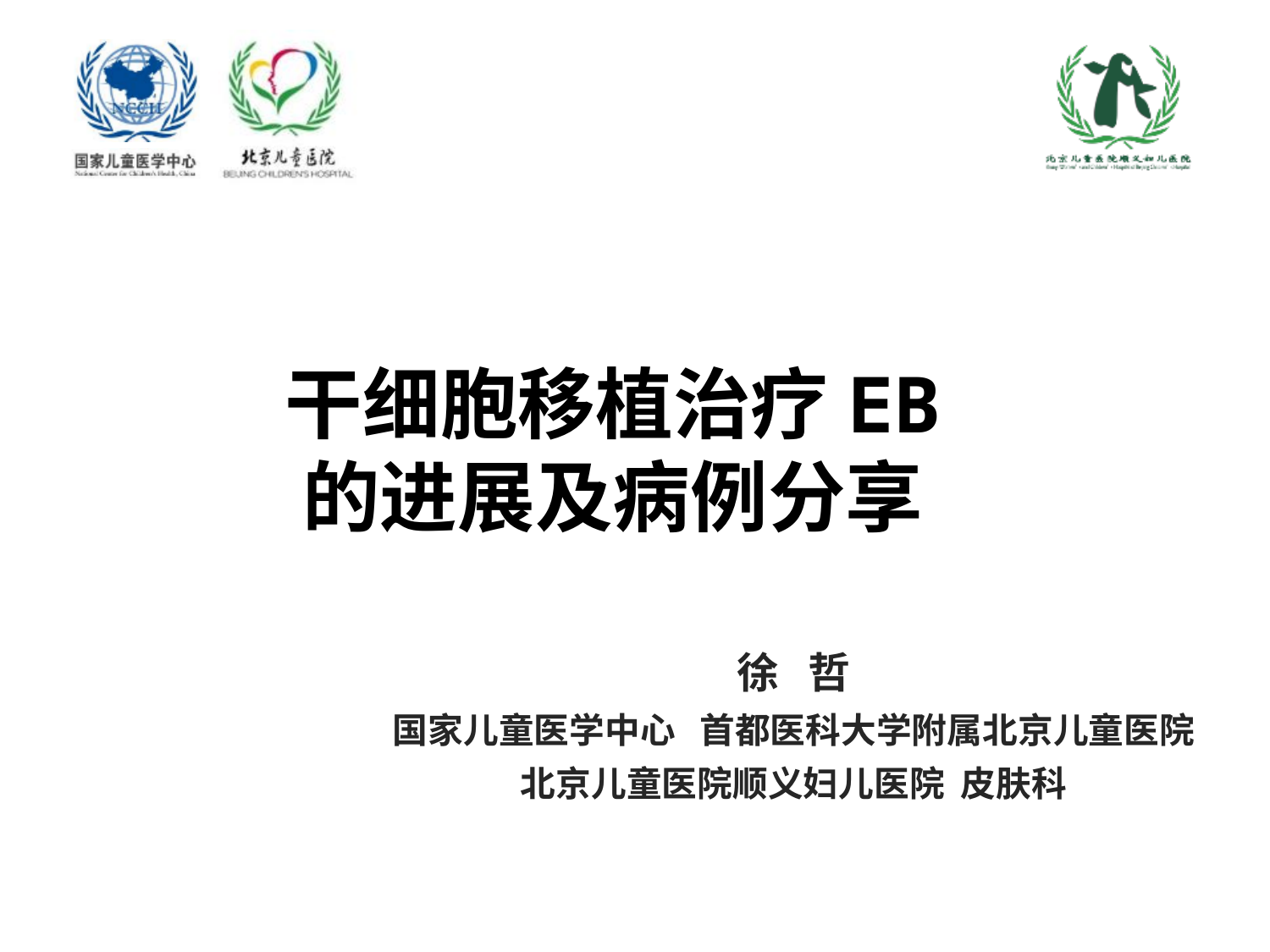

干细胞移植治疗EB
的进展及病例分享
徐   哲
国家儿童医学中心   首都医科大学附属北京儿童医院
北京儿童医院顺义妇儿医院  皮肤科